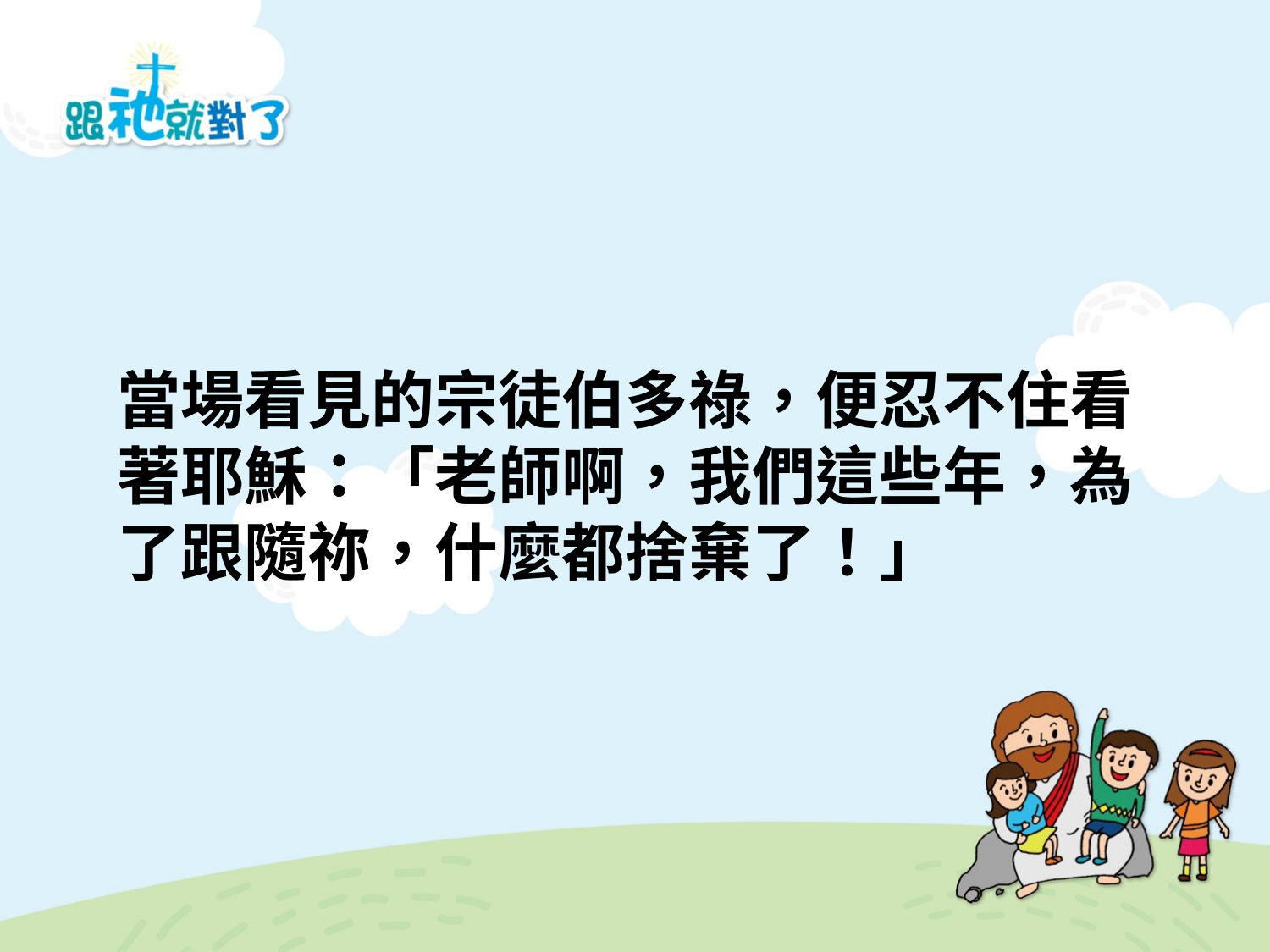

當場看見的宗徒伯多祿，便忍不住看著耶穌：「老師啊，我們這些年，為了跟隨祢，什麼都捨棄了！」